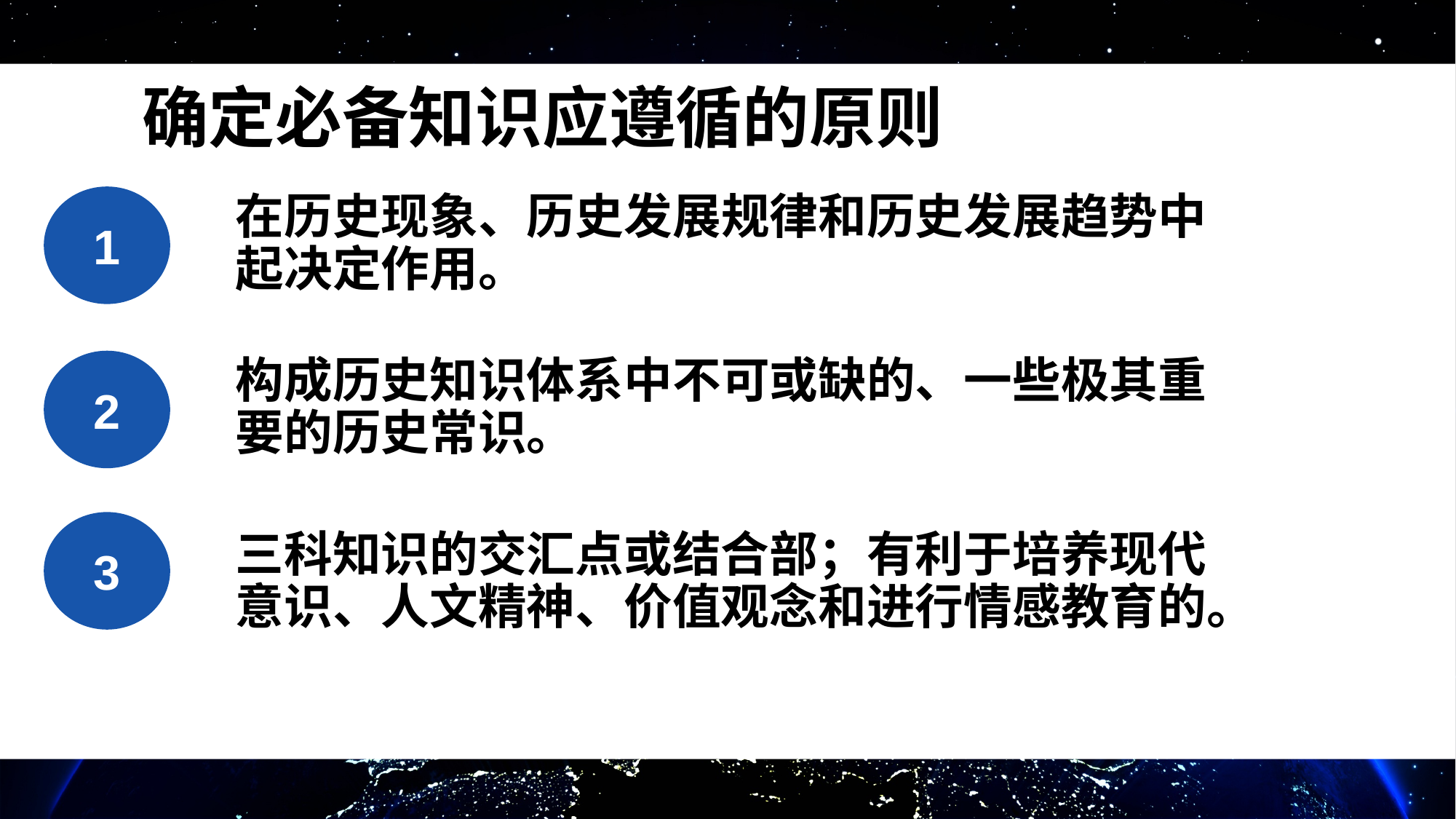

确定必备知识应遵循的原则
1
在历史现象、历史发展规律和历史发展趋势中
起决定作用。
2
构成历史知识体系中不可或缺的、一些极其重
要的历史常识。

3
三科知识的交汇点或结合部；有利于培养现代
意识、人文精神、价值观念和进行情感教育的。